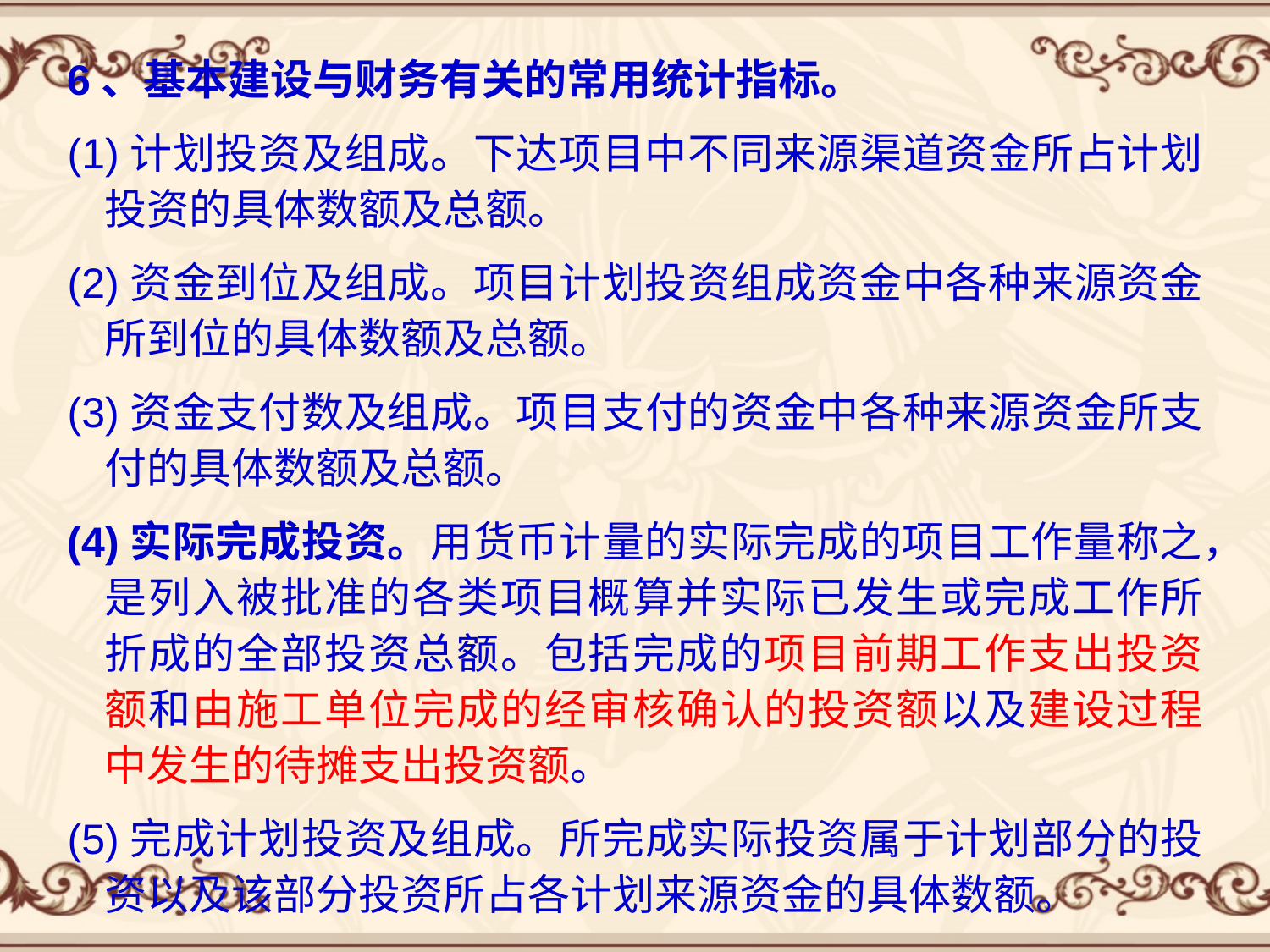

6、基本建设与财务有关的常用统计指标。
(1)计划投资及组成。下达项目中不同来源渠道资金所占计划投资的具体数额及总额。
(2)资金到位及组成。项目计划投资组成资金中各种来源资金所到位的具体数额及总额。
(3)资金支付数及组成。项目支付的资金中各种来源资金所支付的具体数额及总额。
(4)实际完成投资。用货币计量的实际完成的项目工作量称之，是列入被批准的各类项目概算并实际已发生或完成工作所折成的全部投资总额。包括完成的项目前期工作支出投资额和由施工单位完成的经审核确认的投资额以及建设过程中发生的待摊支出投资额。
(5)完成计划投资及组成。所完成实际投资属于计划部分的投资以及该部分投资所占各计划来源资金的具体数额。